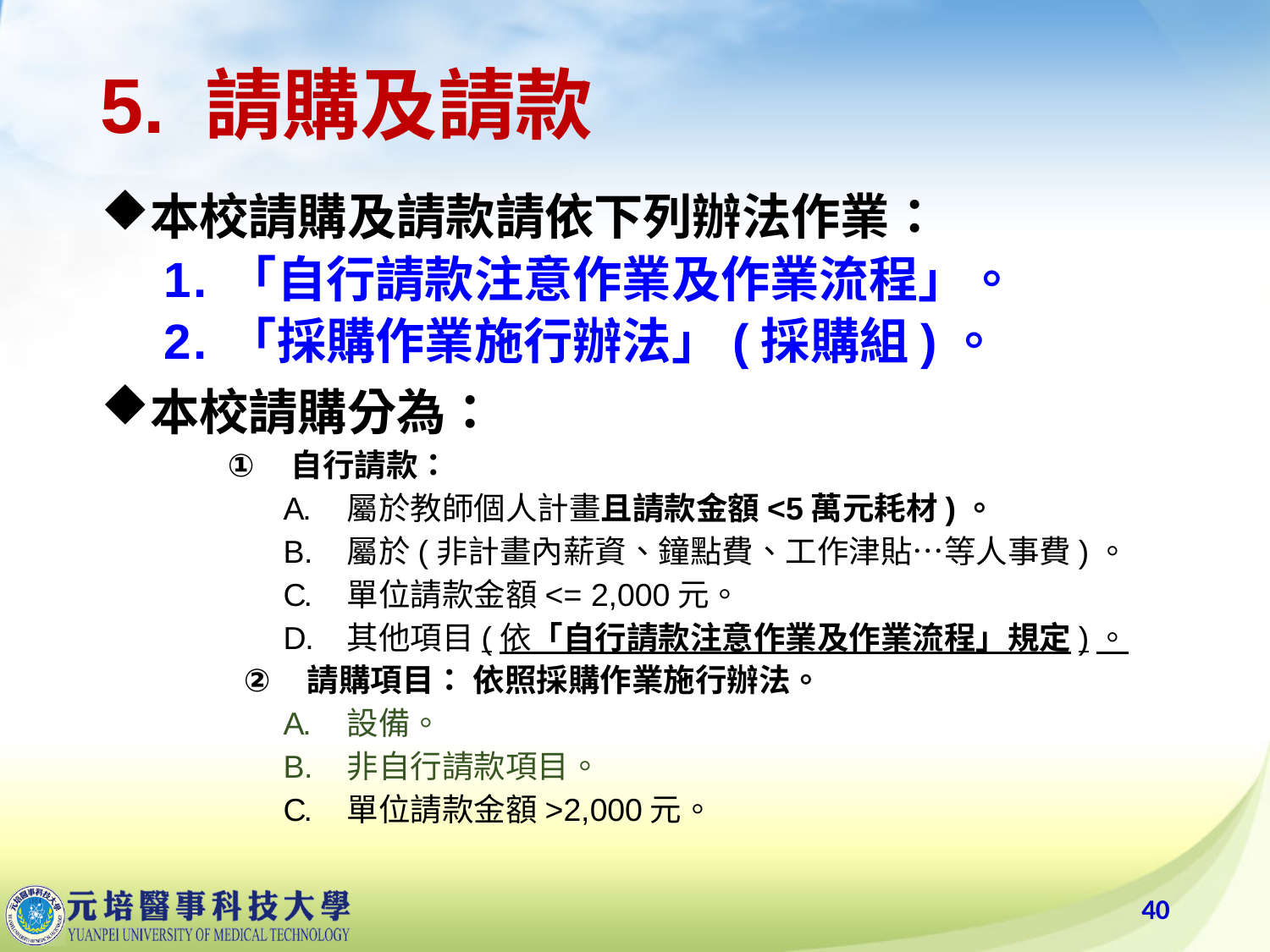

# 5. 請購及請款
本校請購及請款請依下列辦法作業：
「自行請款注意作業及作業流程」。
「採購作業施行辦法」(採購組)。
本校請購分為：
自行請款：
屬於教師個人計畫且請款金額<5萬元耗材)。
屬於(非計畫內薪資、鐘點費、工作津貼…等人事費)。
單位請款金額<= 2,000元。
其他項目(依「自行請款注意作業及作業流程」規定)。
請購項目： 依照採購作業施行辦法。
設備。
非自行請款項目。
單位請款金額>2,000元。

40